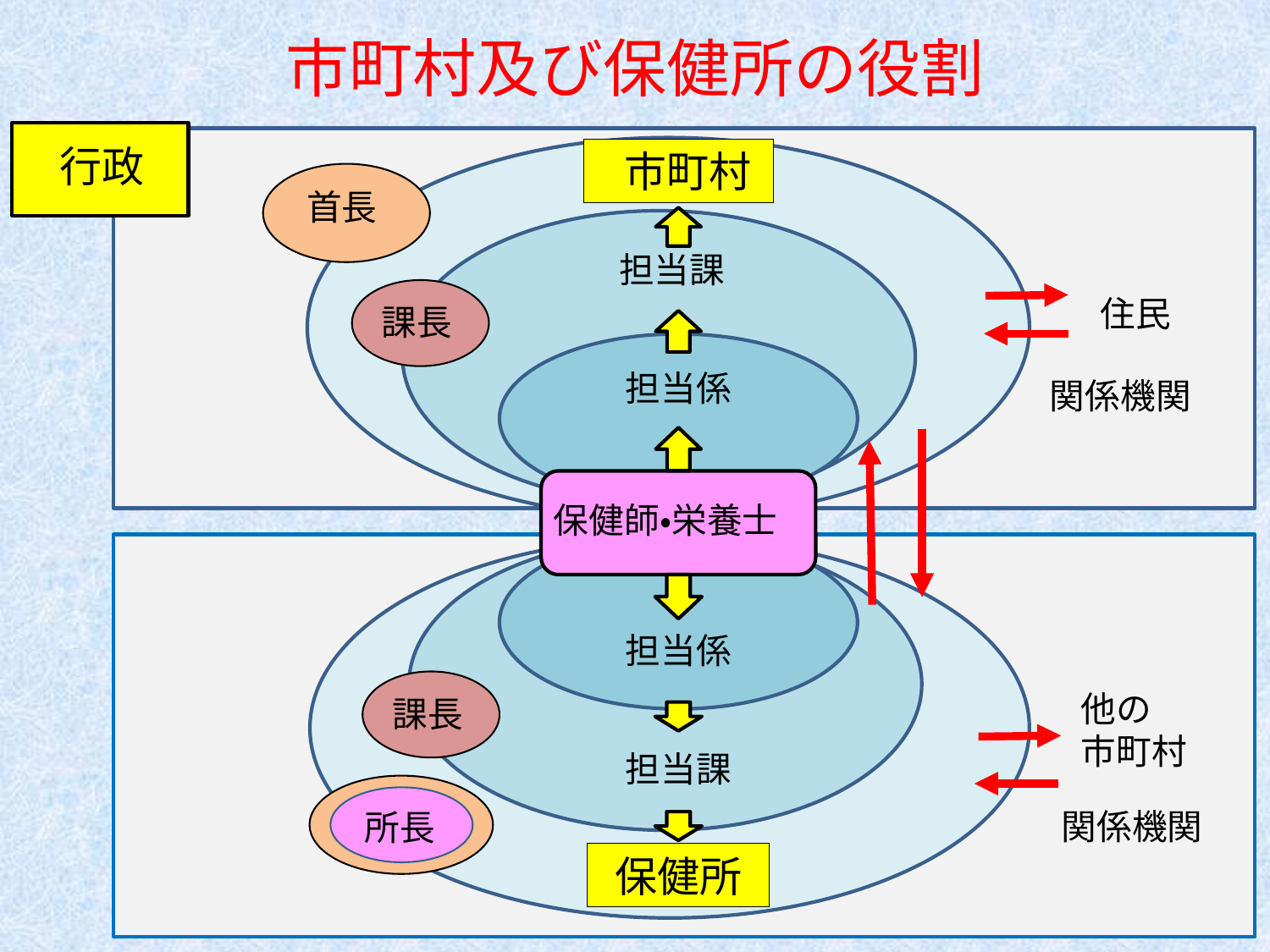

# 市町村及び保健所の役割

 行政

 市町村

首長

担当課

住民
課長

担当係
関係機関

保健師・栄養士

担当係

他の
市町村
課長

担当課

関係機関
所長

保健所